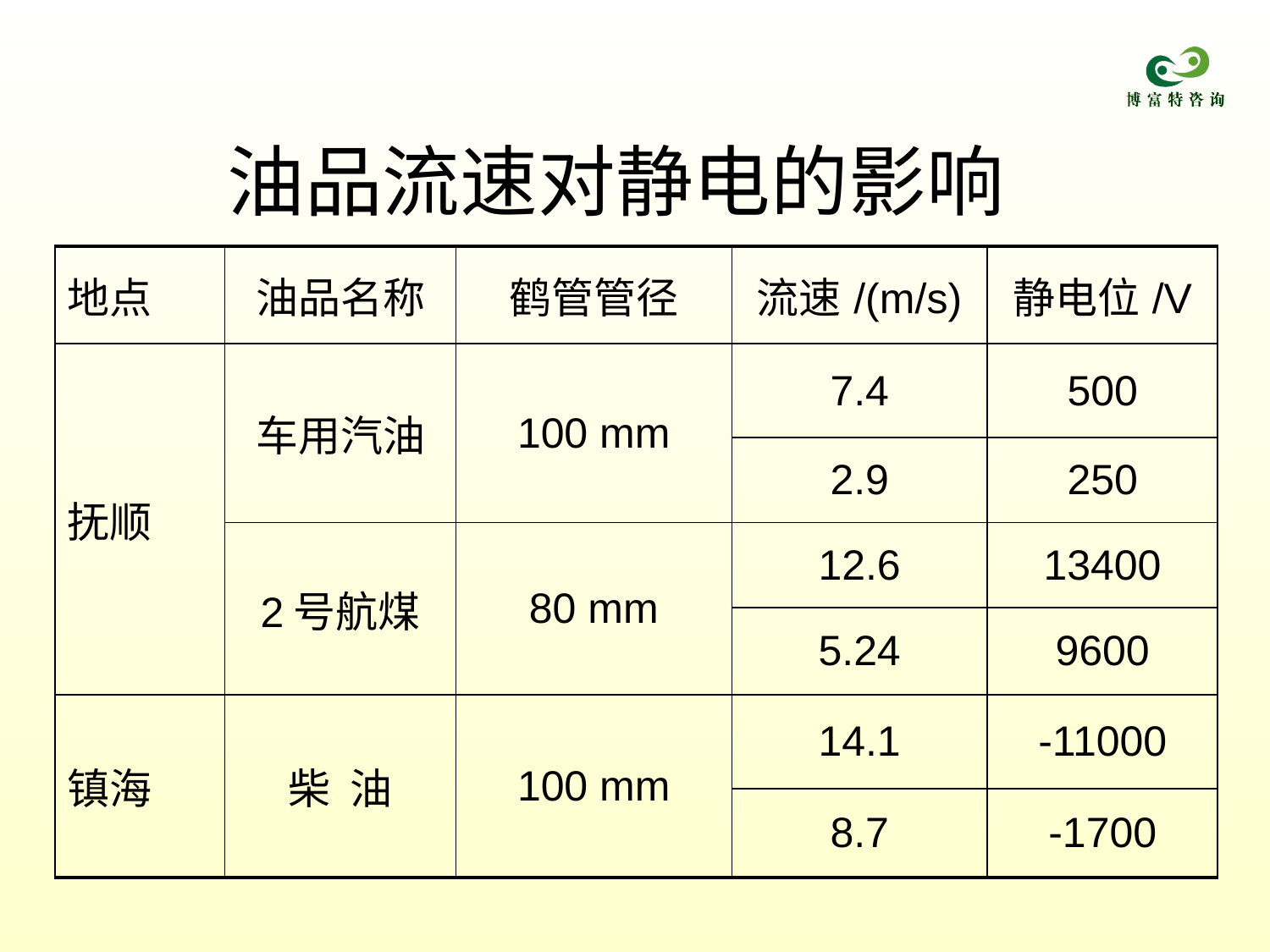

油品流速对静电的影响
| 地点 | 油品名称 | 鹤管管径 | 流速/(m/s) | 静电位/V |
| --- | --- | --- | --- | --- |
| 抚顺 | 车用汽油 | 100 mm | 7.4 | 500 |
|  |  |  | 2.9 | 250 |
|  | 2号航煤 | 80 mm | 12.6 | 13400 |
|  |  |  | 5.24 | 9600 |
| 镇海 | 柴 油 | 100 mm | 14.1 | -11000 |
|  |  |  | 8.7 | -1700 |
91